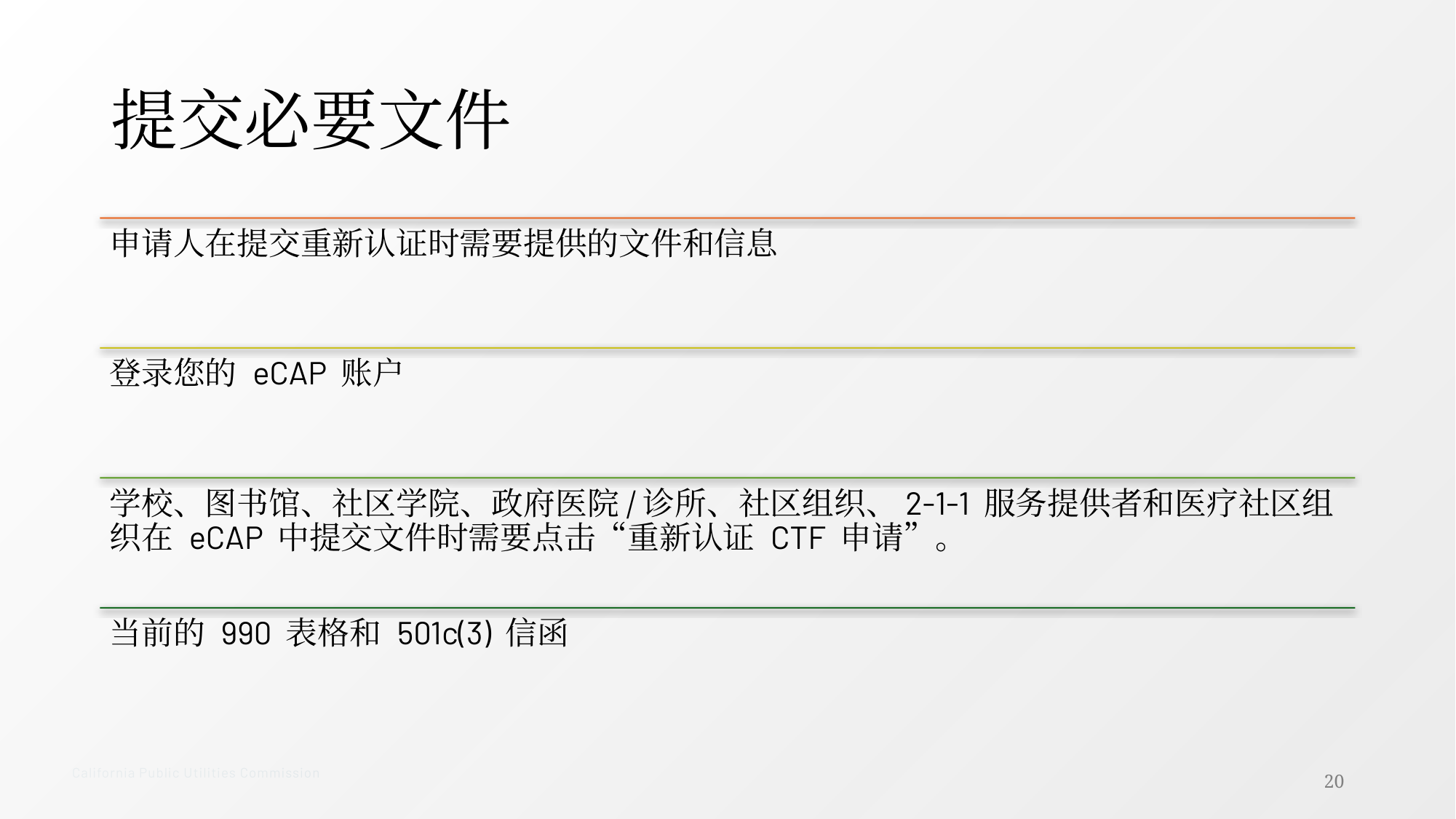

# 提交必要文件
申请人在提交重新认证时需要提供的文件和信息
登录您的 eCAP 账户
学校、图书馆、社区学院、政府医院/诊所、社区组织、2-1-1 服务提供者和医疗社区组织在 eCAP 中提交文件时需要点击“重新认证 CTF 申请”。
当前的 990 表格和 501c(3) 信函
20